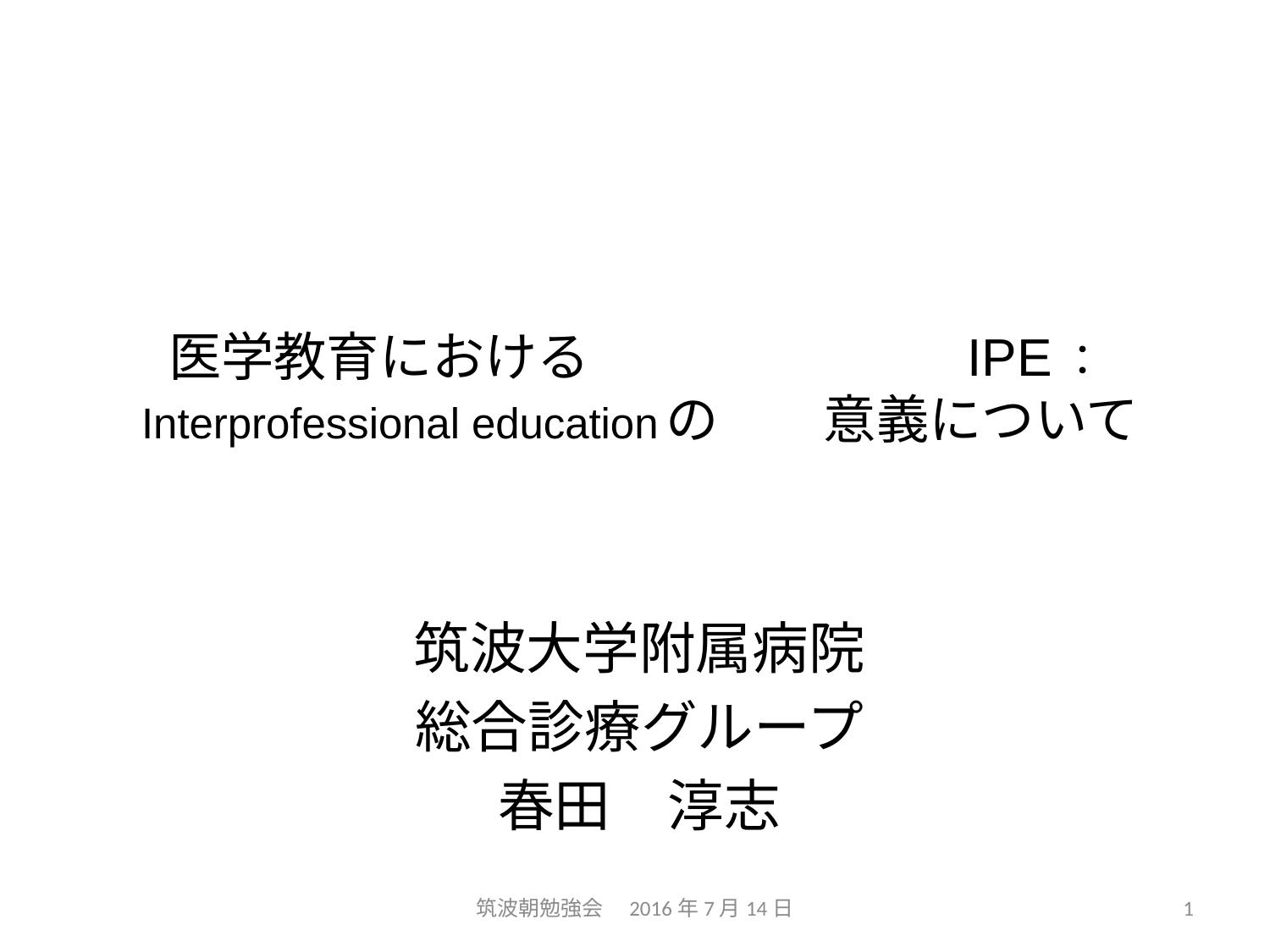

# 医学教育における　　　　　　　IPE：Interprofessional educationの　　意義について
筑波大学附属病院
総合診療グループ
春田　淳志
筑波朝勉強会　2016年7月14日
1